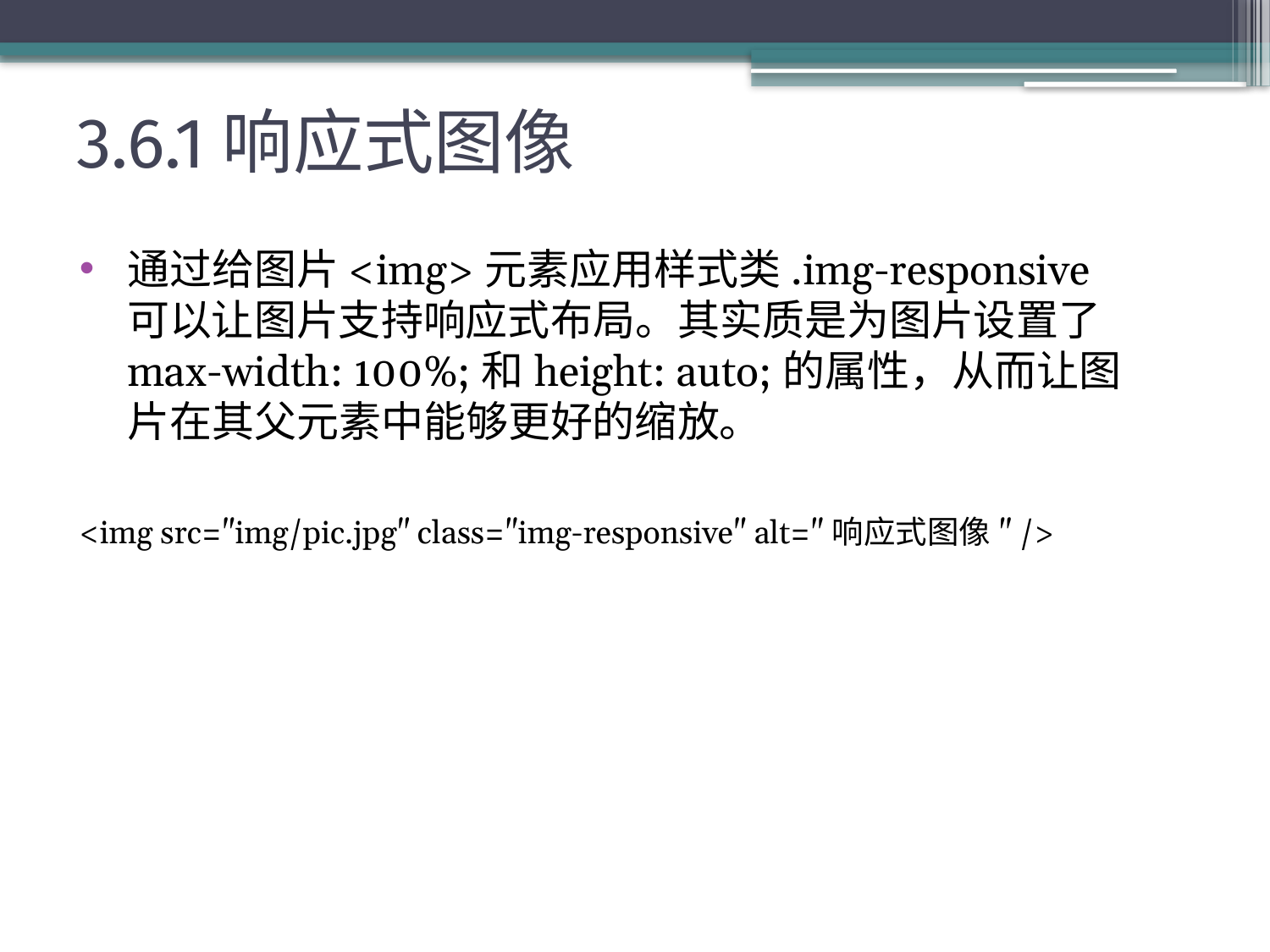

# 3.6.1响应式图像
通过给图片<img>元素应用样式类.img-responsive可以让图片支持响应式布局。其实质是为图片设置了max-width: 100%;和height: auto;的属性，从而让图片在其父元素中能够更好的缩放。
<img src="img/pic.jpg" class="img-responsive" alt="响应式图像" />